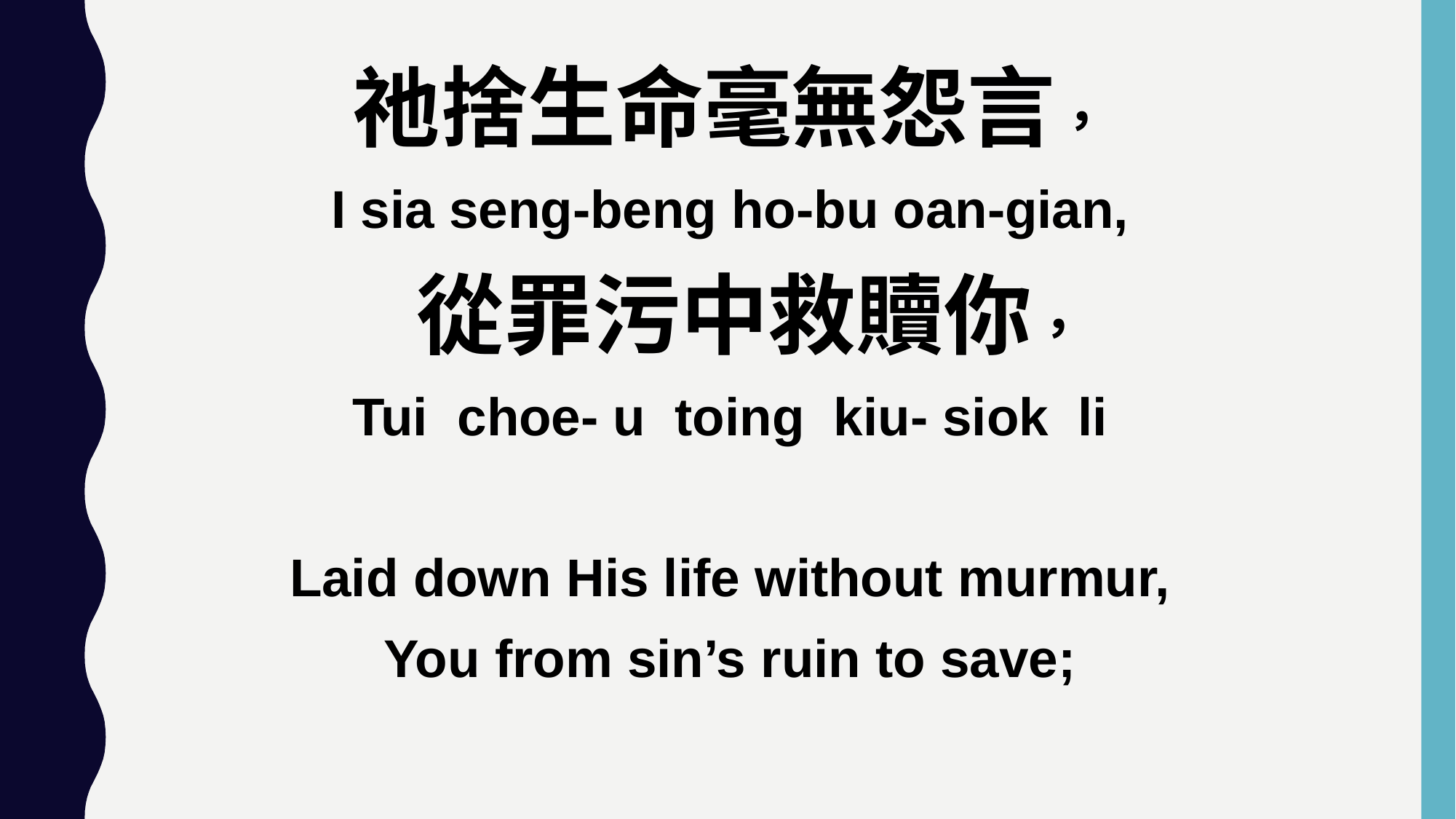

祂捨生命毫無怨言，
I sia seng-beng ho-bu oan-gian,
 從罪污中救贖你，
Tui  choe- u  toing  kiu- siok  li

Laid down His life without murmur,
You from sin’s ruin to save;